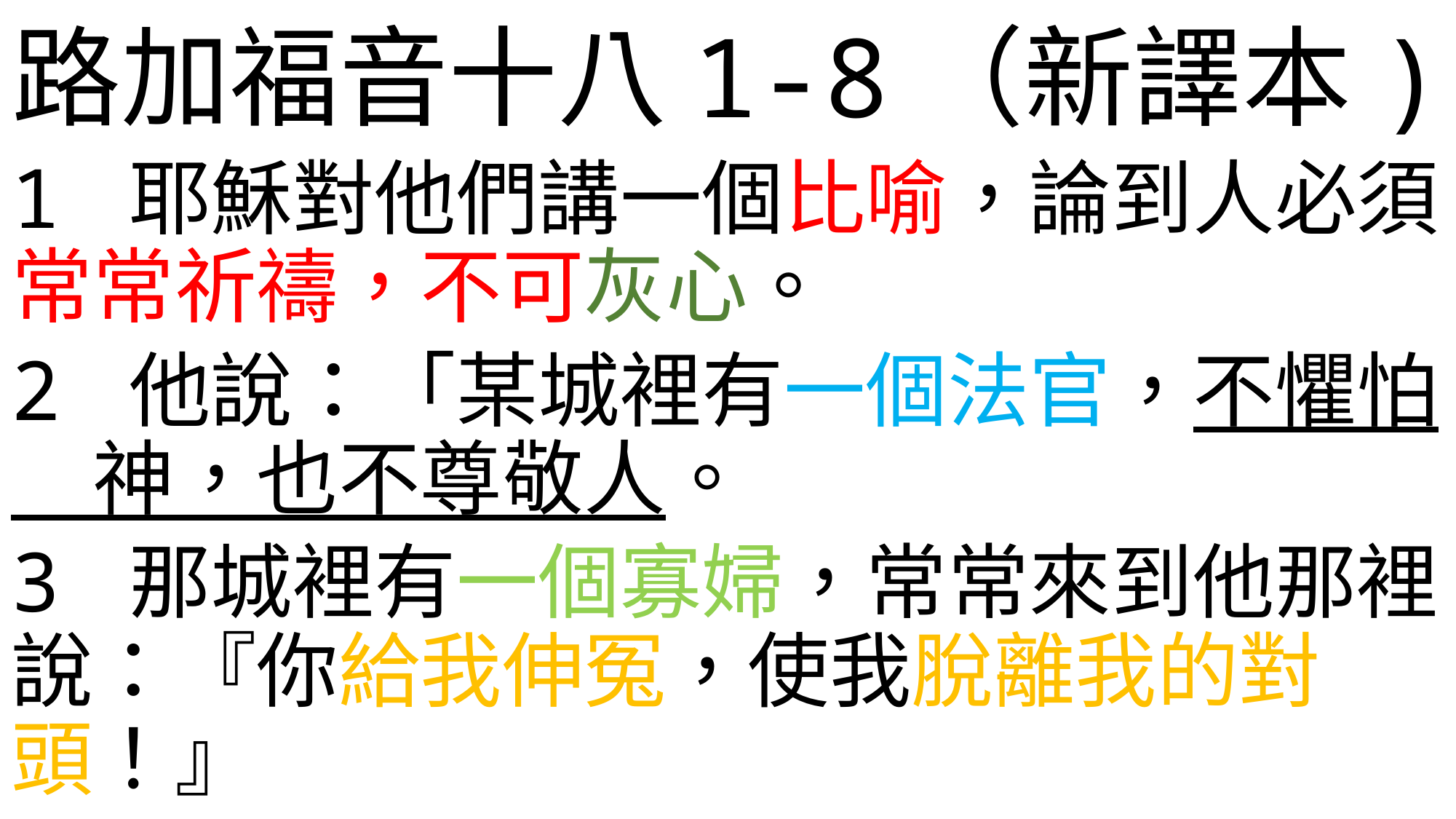

# 路加福音十八1-8（新譯本)
1 耶穌對他們講一個比喻，論到人必須常常祈禱，不可灰心。
2 他說：「某城裡有一個法官，不懼怕　神，也不尊敬人。
3 那城裡有一個寡婦，常常來到他那裡，說：『你給我伸冤，使我脫離我的對頭！』